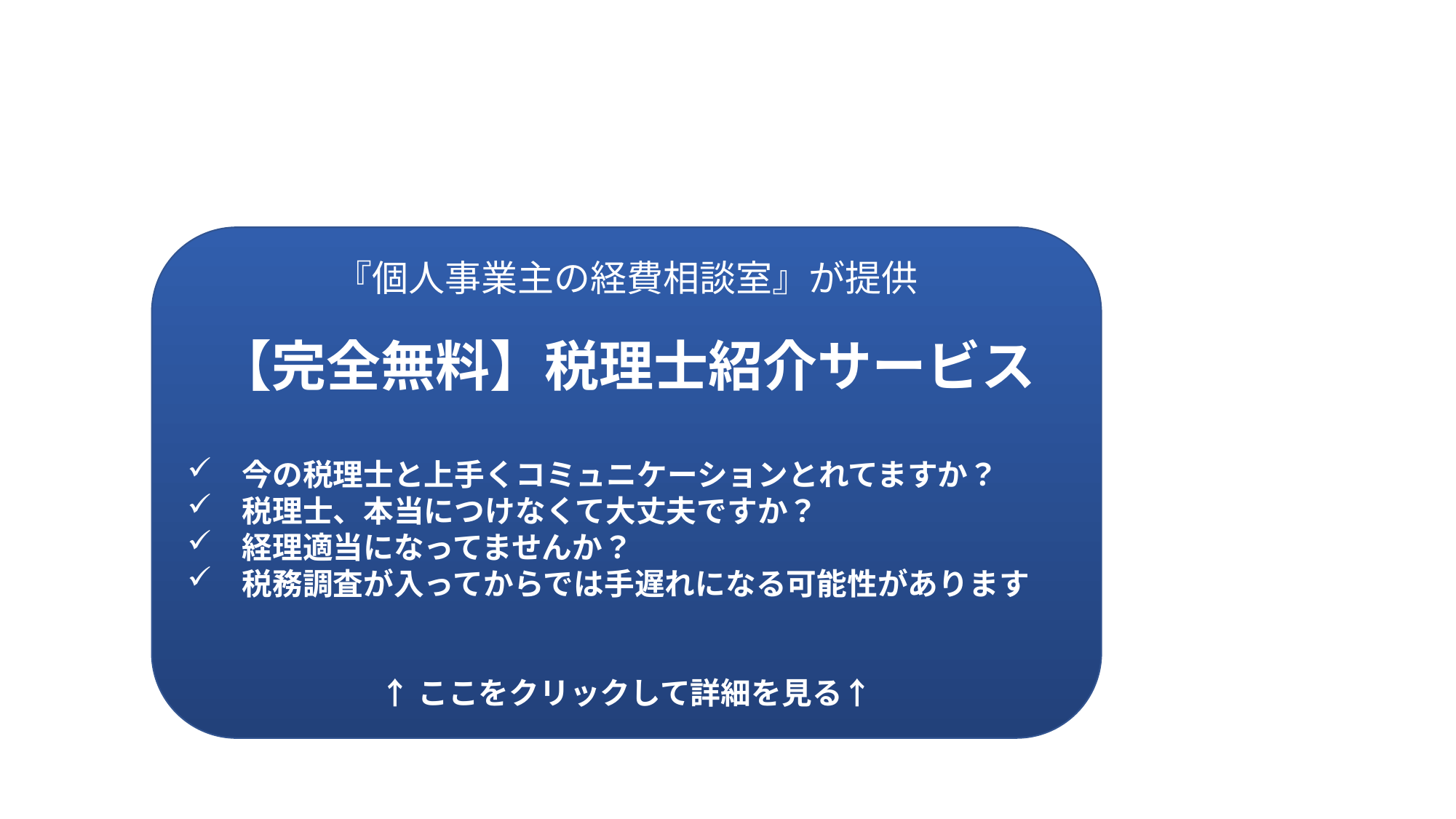

『個人事業主の経費相談室』が提供

【完全無料】税理士紹介サービス

今の税理士と上手くコミュニケーションとれてますか？
税理士、本当につけなくて大丈夫ですか？
経理適当になってませんか？
税務調査が入ってからでは手遅れになる可能性があります

↑ここをクリックして詳細を見る↑